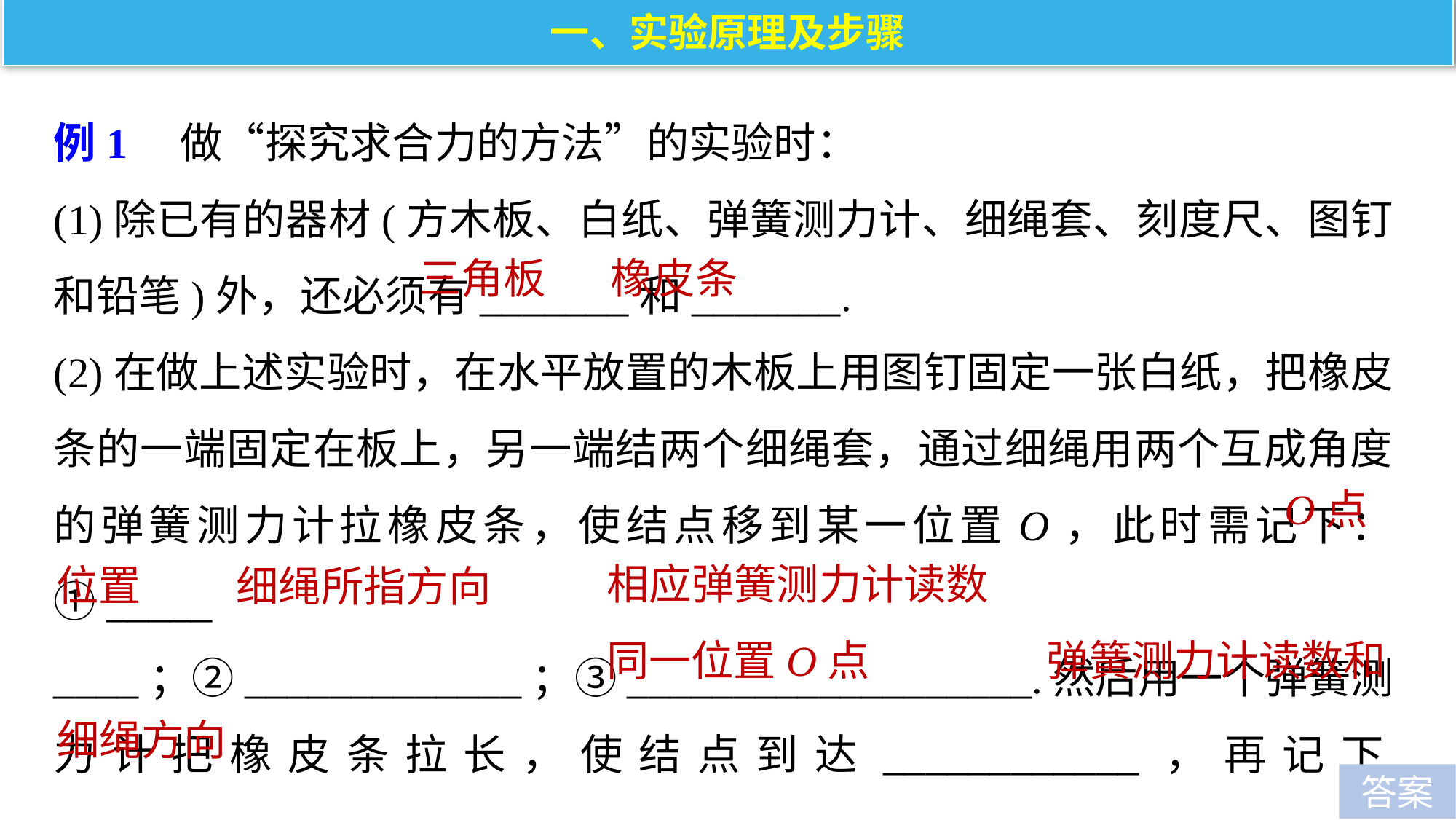

一、实验原理及步骤
例1　做“探究求合力的方法”的实验时：
(1)除已有的器材(方木板、白纸、弹簧测力计、细绳套、刻度尺、图钉和铅笔)外，还必须有_______和_______.
(2)在做上述实验时，在水平放置的木板上用图钉固定一张白纸，把橡皮条的一端固定在板上，另一端结两个细绳套，通过细绳用两个互成角度的弹簧测力计拉橡皮条，使结点移到某一位置O，此时需记下：①_____
____；②_____________；③___________________.然后用一个弹簧测力计把橡皮条拉长，使结点到达____________，再记下_________________
________.
三角板
橡皮条
O点
相应弹簧测力计读数
位置
细绳所指方向
同一位置O点
弹簧测力计读数和
细绳方向
答案